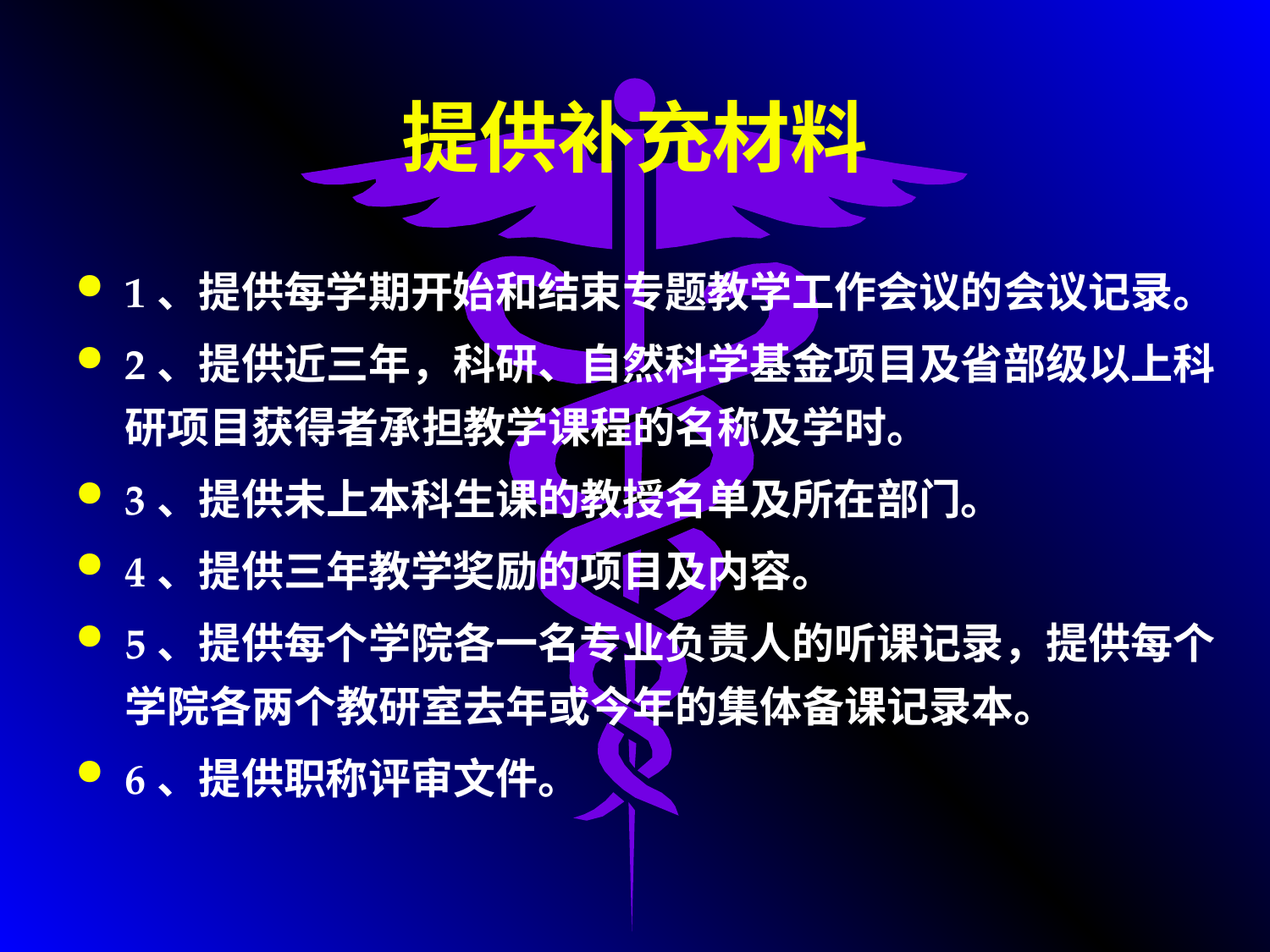

# 提供补充材料
1、提供每学期开始和结束专题教学工作会议的会议记录。
2、提供近三年，科研、自然科学基金项目及省部级以上科研项目获得者承担教学课程的名称及学时。
3、提供未上本科生课的教授名单及所在部门。
4、提供三年教学奖励的项目及内容。
5、提供每个学院各一名专业负责人的听课记录，提供每个学院各两个教研室去年或今年的集体备课记录本。
6、提供职称评审文件。